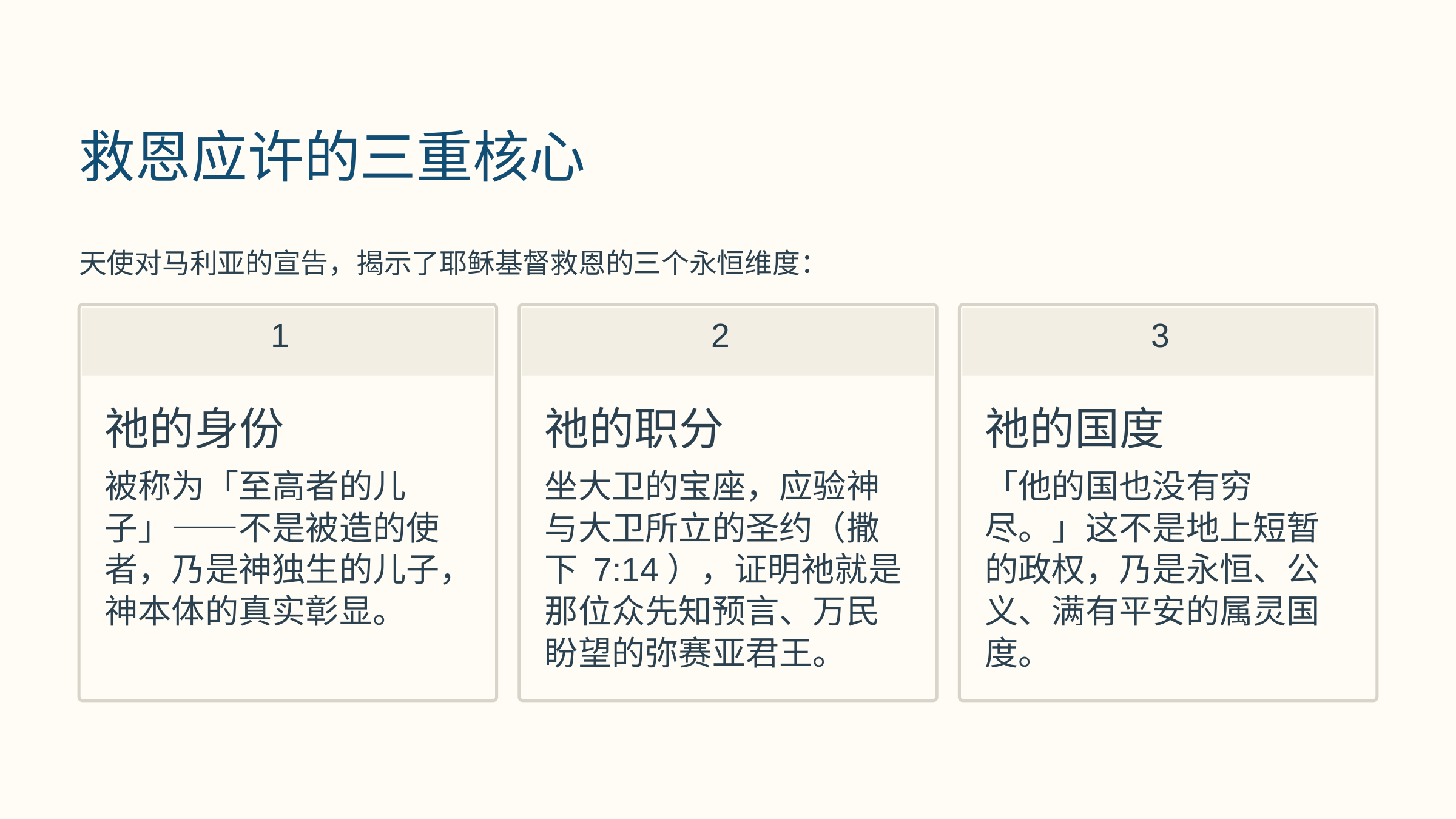

救恩应许的三重核心
天使对马利亚的宣告，揭示了耶稣基督救恩的三个永恒维度：

1
2
3
祂的身份
祂的职分
祂的国度
被称为「至高者的儿子」——不是被造的使者，乃是神独生的儿子，神本体的真实彰显。
坐大卫的宝座，应验神与大卫所立的圣约（撒下 7:14），证明祂就是那位众先知预言、万民盼望的弥赛亚君王。
「他的国也没有穷尽。」这不是地上短暂的政权，乃是永恒、公义、满有平安的属灵国度。